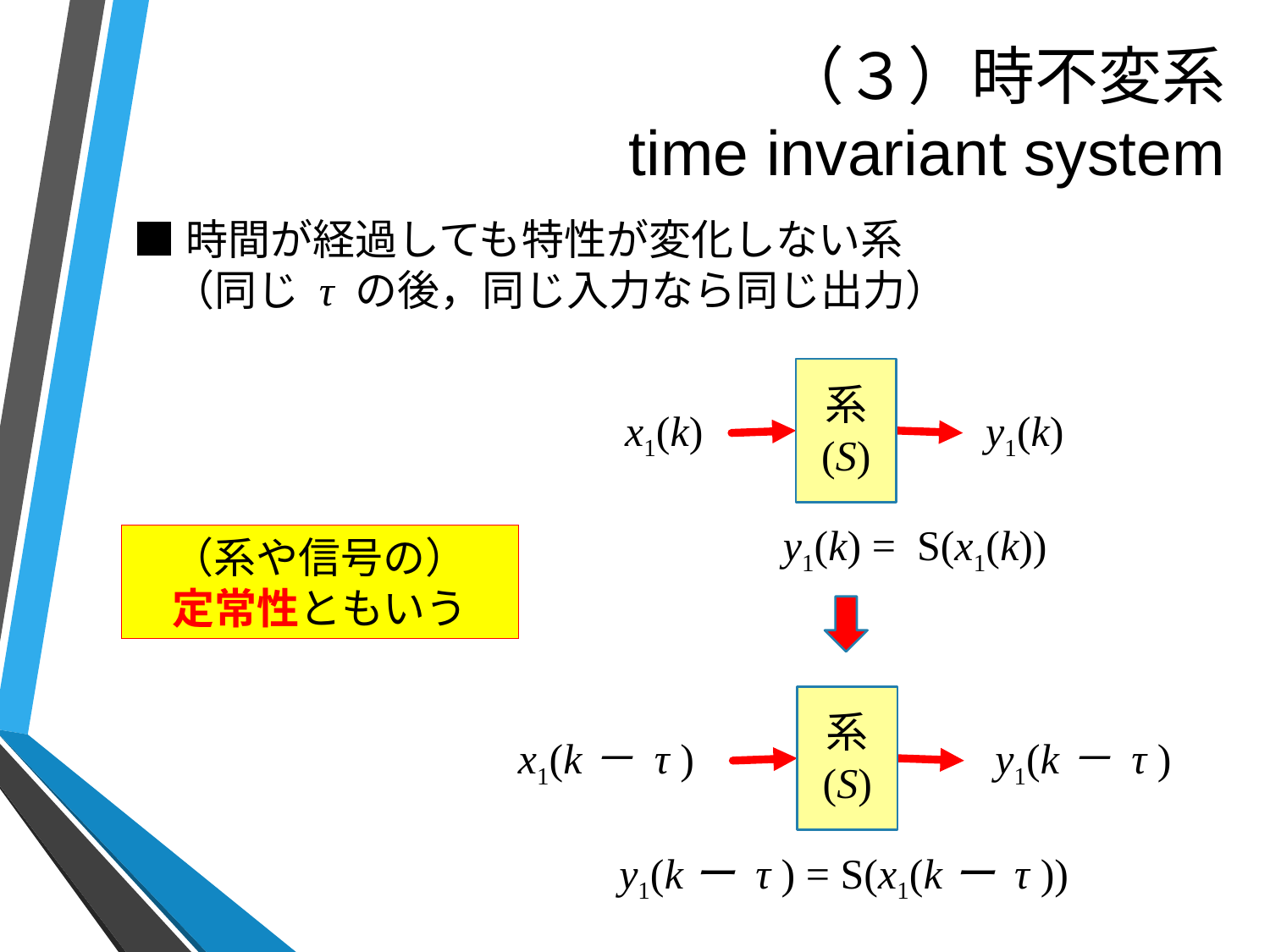

# （３）時不変系 time invariant system
■時間が経過しても特性が変化しない系
   （同じ τ の後，同じ入力なら同じ出力）

系
(S)
x1(k)
y1(k)
y1(k) =  S(x1(k))
（系や信号の）
定常性ともいう

系
(S)
x1(k－ τ )
y1(k－ τ )
y1(kー τ ) = S(x1(kー τ ))